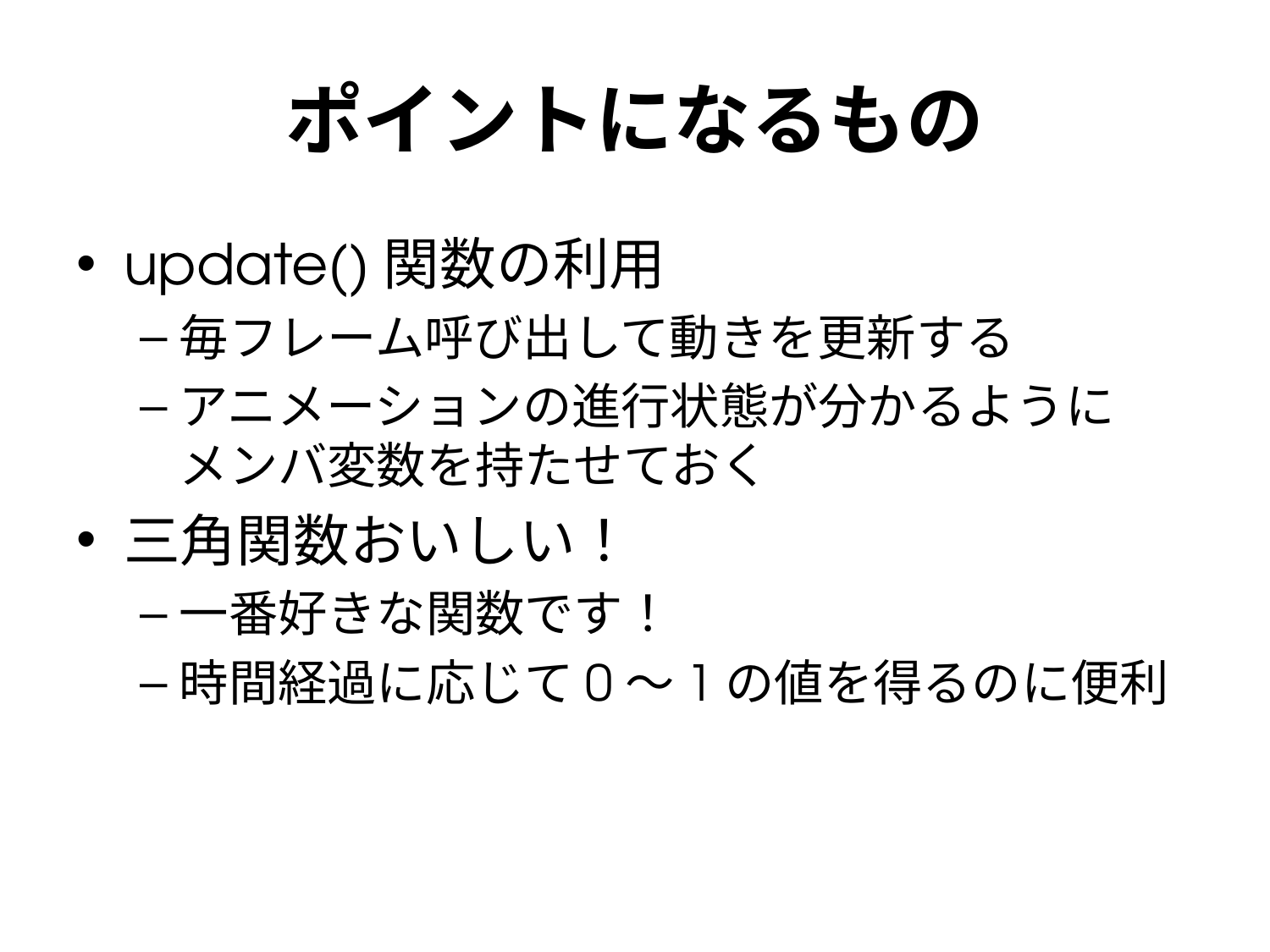

# ポイントになるもの
update()関数の利用
毎フレーム呼び出して動きを更新する
アニメーションの進行状態が分かるように
メンバ変数を持たせておく
三角関数おいしい！
一番好きな関数です！
時間経過に応じて0～1の値を得るのに便利